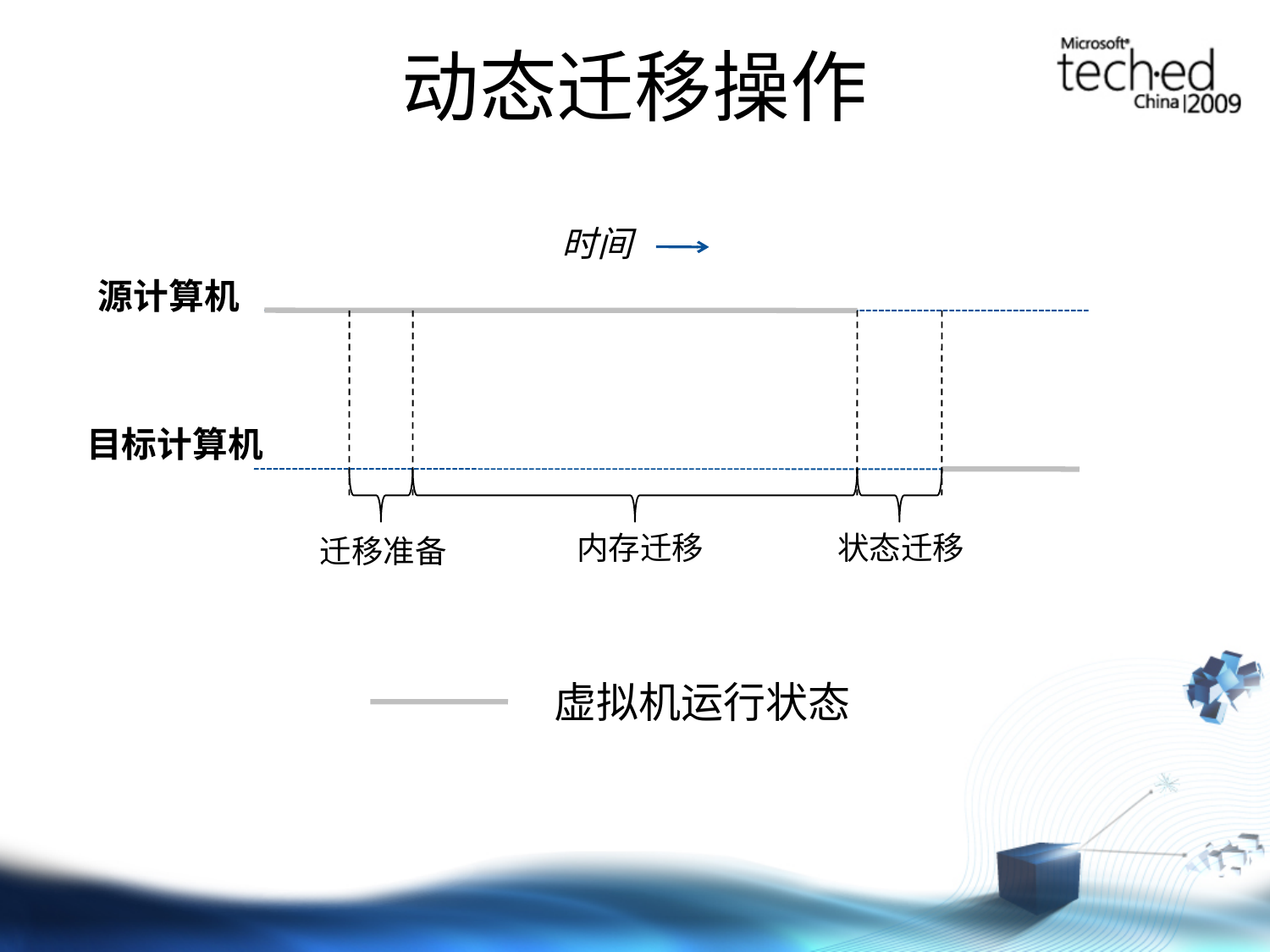

# 动态迁移操作
时间
源计算机

目标计算机

内存迁移
状态迁移
迁移准备
虚拟机运行状态